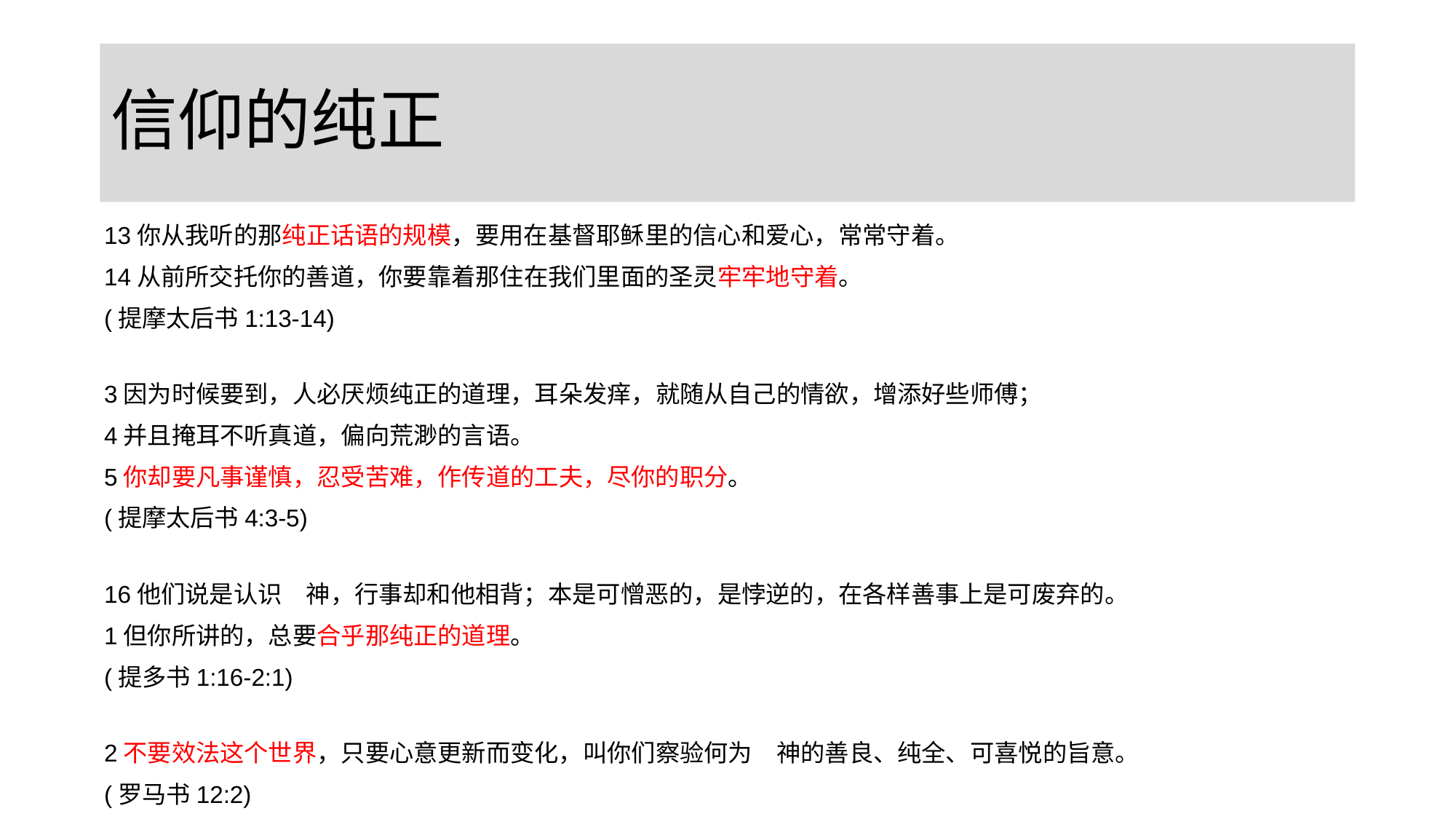

# 信仰的纯正
13你从我听的那纯正话语的规模，要用在基督耶稣里的信心和爱心，常常守着。
14从前所交托你的善道，你要靠着那住在我们里面的圣灵牢牢地守着。
(提摩太后书1:13-14)

3因为时候要到，人必厌烦纯正的道理，耳朵发痒，就随从自己的情欲，增添好些师傅；
4并且掩耳不听真道，偏向荒渺的言语。
5你却要凡事谨慎，忍受苦难，作传道的工夫，尽你的职分。
(提摩太后书4:3-5)

16他们说是认识　神，行事却和他相背；本是可憎恶的，是悖逆的，在各样善事上是可废弃的。
1但你所讲的，总要合乎那纯正的道理。
(提多书1:16-2:1)

2不要效法这个世界，只要心意更新而变化，叫你们察验何为　神的善良、纯全、可喜悦的旨意。
(罗马书12:2)